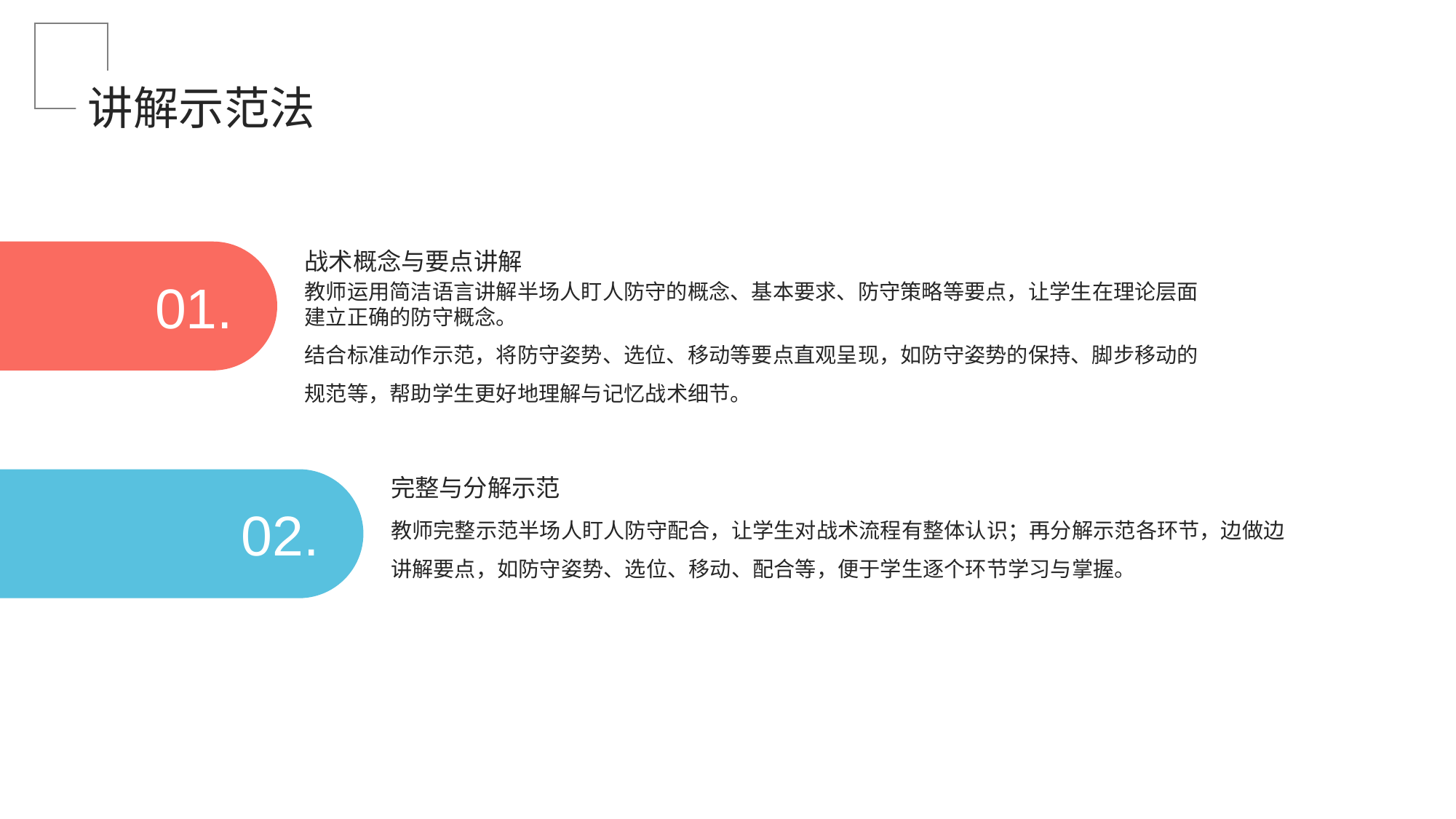

讲解示范法

战术概念与要点讲解
01.
教师运用简洁语言讲解半场人盯人防守的概念、基本要求、防守策略等要点，让学生在理论层面建立正确的防守概念。
结合标准动作示范，将防守姿势、选位、移动等要点直观呈现，如防守姿势的保持、脚步移动的规范等，帮助学生更好地理解与记忆战术细节。

完整与分解示范
02.
教师完整示范半场人盯人防守配合，让学生对战术流程有整体认识；再分解示范各环节，边做边讲解要点，如防守姿势、选位、移动、配合等，便于学生逐个环节学习与掌握。